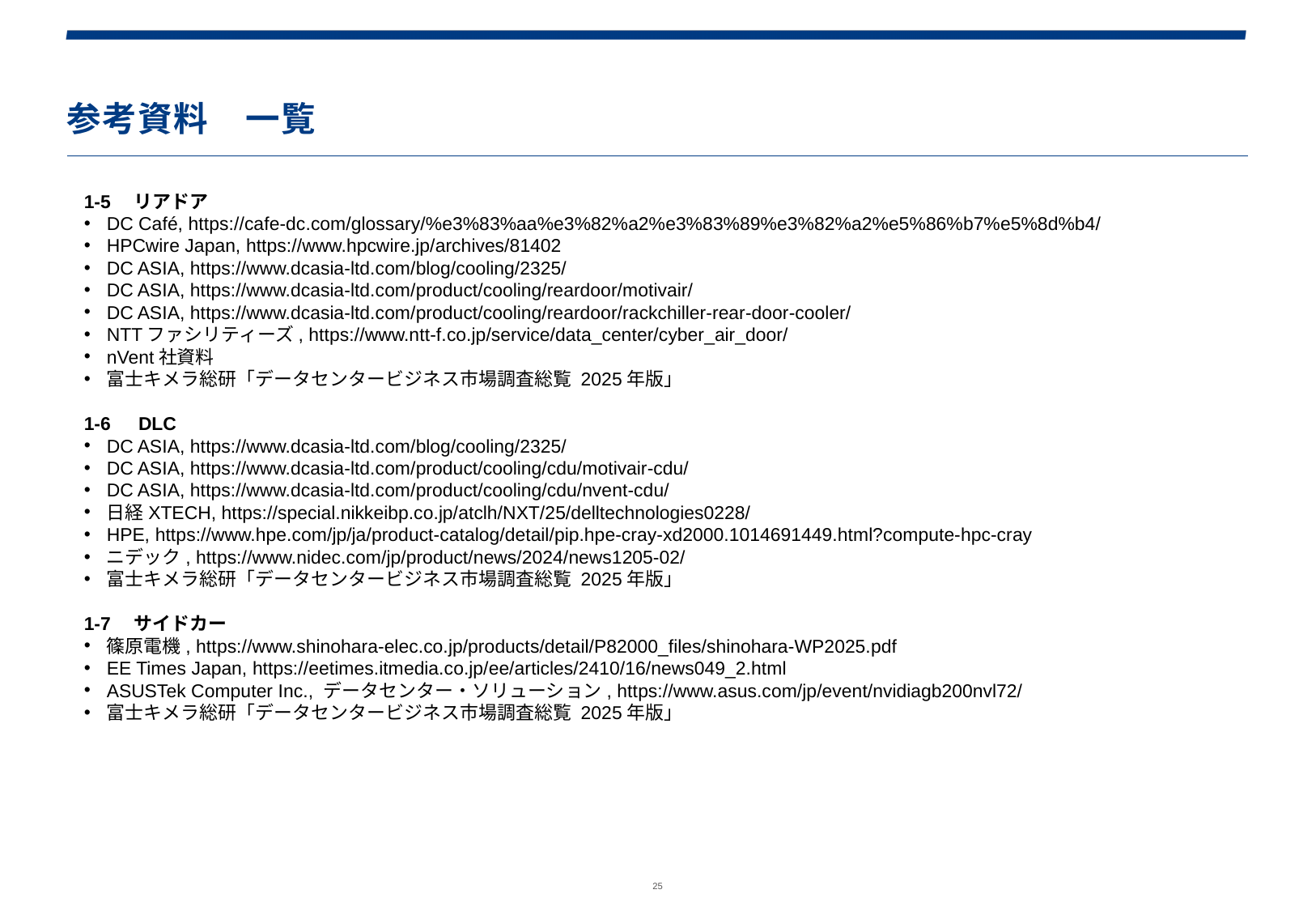

参考資料　一覧
1-5　リアドア
DC Café, https://cafe-dc.com/glossary/%e3%83%aa%e3%82%a2%e3%83%89%e3%82%a2%e5%86%b7%e5%8d%b4/
HPCwire Japan, https://www.hpcwire.jp/archives/81402
DC ASIA, https://www.dcasia-ltd.com/blog/cooling/2325/
DC ASIA, https://www.dcasia-ltd.com/product/cooling/reardoor/motivair/
DC ASIA, https://www.dcasia-ltd.com/product/cooling/reardoor/rackchiller-rear-door-cooler/
NTTファシリティーズ, https://www.ntt-f.co.jp/service/data_center/cyber_air_door/
nVent社資料
富士キメラ総研「データセンタービジネス市場調査総覧 2025年版」

1-6　DLC
DC ASIA, https://www.dcasia-ltd.com/blog/cooling/2325/
DC ASIA, https://www.dcasia-ltd.com/product/cooling/cdu/motivair-cdu/
DC ASIA, https://www.dcasia-ltd.com/product/cooling/cdu/nvent-cdu/
日経XTECH, https://special.nikkeibp.co.jp/atclh/NXT/25/delltechnologies0228/
HPE, https://www.hpe.com/jp/ja/product-catalog/detail/pip.hpe-cray-xd2000.1014691449.html?compute-hpc-cray
ニデック, https://www.nidec.com/jp/product/news/2024/news1205-02/
富士キメラ総研「データセンタービジネス市場調査総覧 2025年版」

1-7　サイドカー
篠原電機, https://www.shinohara-elec.co.jp/products/detail/P82000_files/shinohara-WP2025.pdf
EE Times Japan, https://eetimes.itmedia.co.jp/ee/articles/2410/16/news049_2.html
ASUSTek Computer Inc., データセンター・ソリューション, https://www.asus.com/jp/event/nvidiagb200nvl72/
富士キメラ総研「データセンタービジネス市場調査総覧 2025年版」